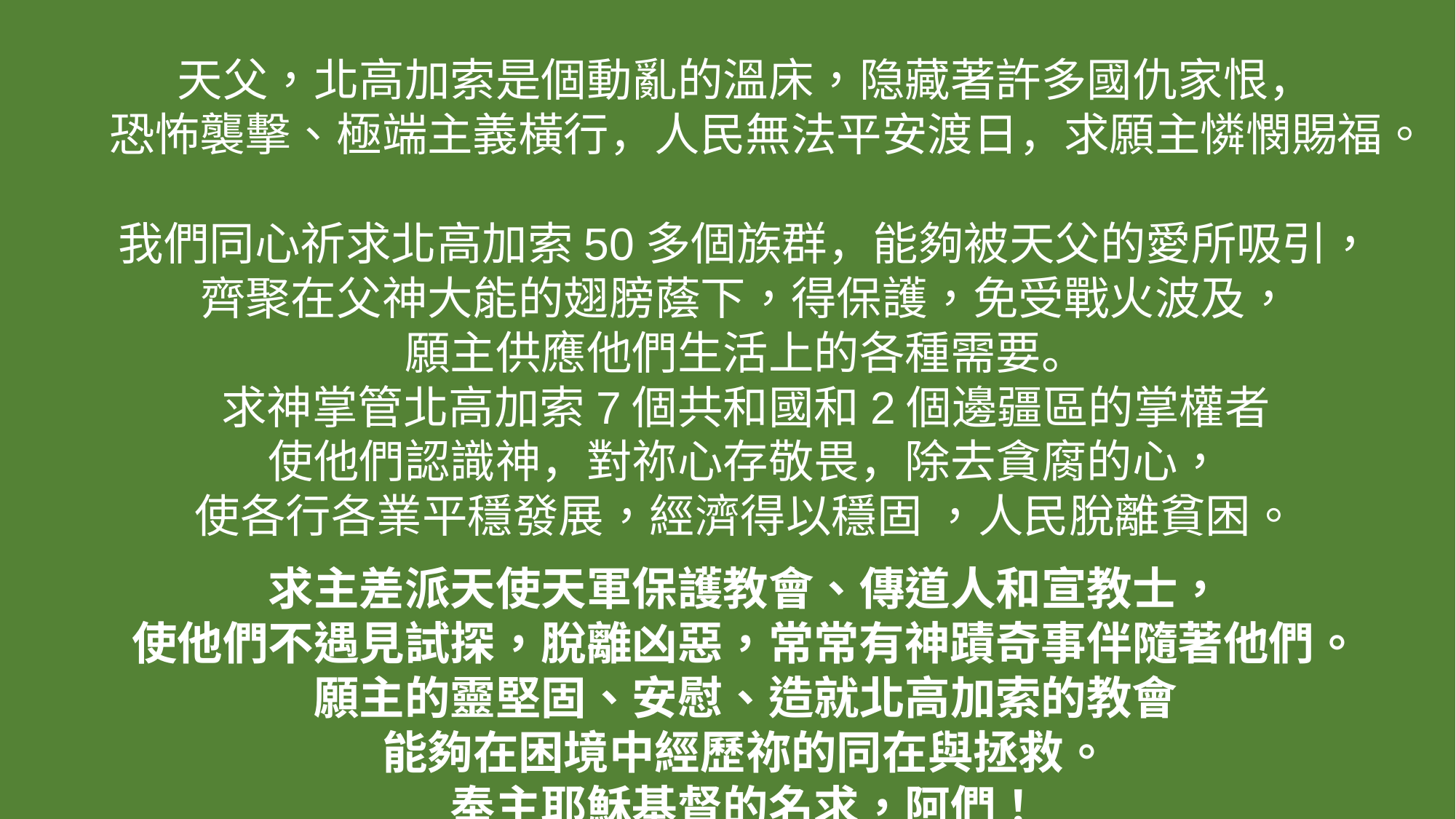

天父，北高加索是個動亂的溫床，隐藏著許多國仇家恨，
恐怖襲擊、極端主義橫行，人民無法平安渡日，求願主憐憫賜福。
我們同心祈求北高加索50多個族群，能夠被天父的愛所吸引，
齊聚在父神大能的翅膀蔭下，得保護，免受戰火波及，
願主供應他們生活上的各種需要。
求神掌管北高加索7個共和國和2個邊疆區的掌權者
使他們認識神，對祢心存敬畏，除去貪腐的心，
使各行各業平穩發展，經濟得以穩固 ，人民脫離貧困。
求主差派天使天軍保護教會、傳道人和宣教士，
使他們不遇見試探，脫離凶惡，常常有神蹟奇事伴隨著他們。
願主的靈堅固、安慰、造就北高加索的教會
能夠在困境中經歷祢的同在與拯救。
奉主耶穌基督的名求，阿們！